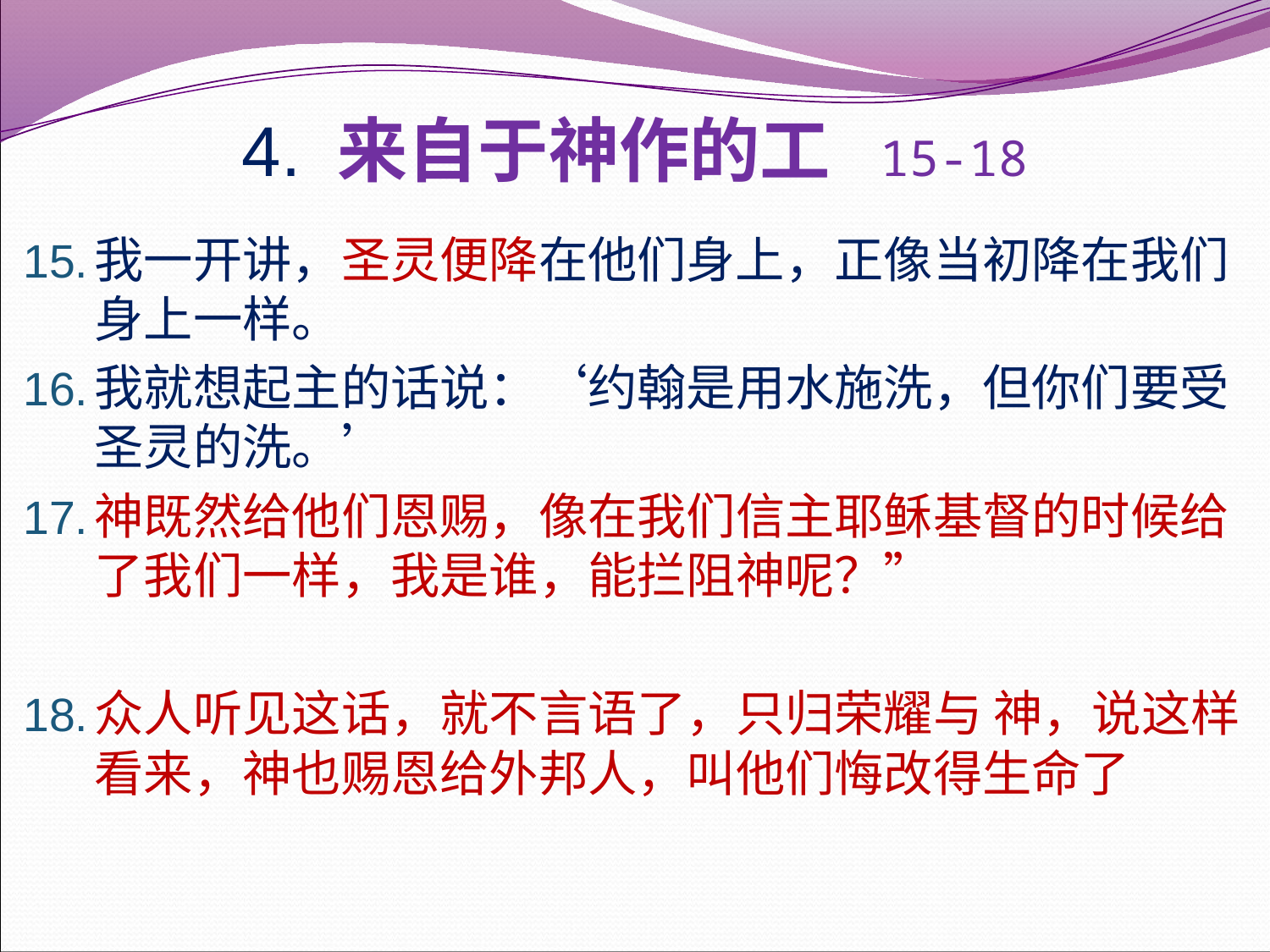

# 4. 来自于神作的工  15-18
我一开讲，圣灵便降在他们身上，正像当初降在我们身上一样。
我就想起主的话说：‘约翰是用水施洗，但你们要受圣灵的洗。’
神既然给他们恩赐，像在我们信主耶稣基督的时候给了我们一样，我是谁，能拦阻神呢？”

众人听见这话，就不言语了，只归荣耀与 神，说这样看来，神也赐恩给外邦人，叫他们悔改得生命了